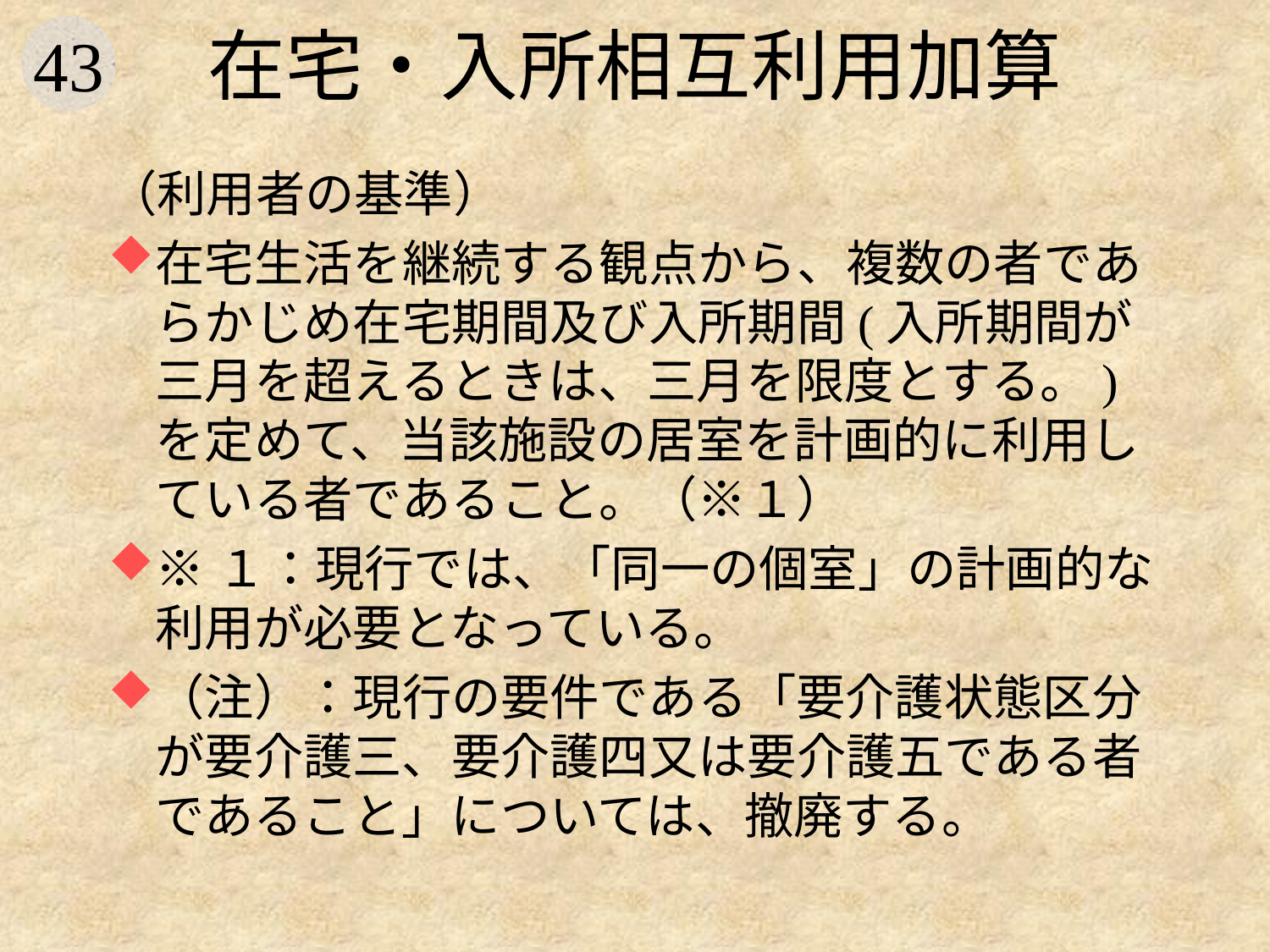

# 在宅・入所相互利用加算
（利用者の基準）
在宅生活を継続する観点から、複数の者であらかじめ在宅期間及び入所期間(入所期間が三月を超えるときは、三月を限度とする。)を定めて、当該施設の居室を計画的に利用している者であること。（※１）
※１：現行では、「同一の個室」の計画的な利用が必要となっている。
（注）：現行の要件である「要介護状態区分が要介護三、要介護四又は要介護五である者であること」については、撤廃する。